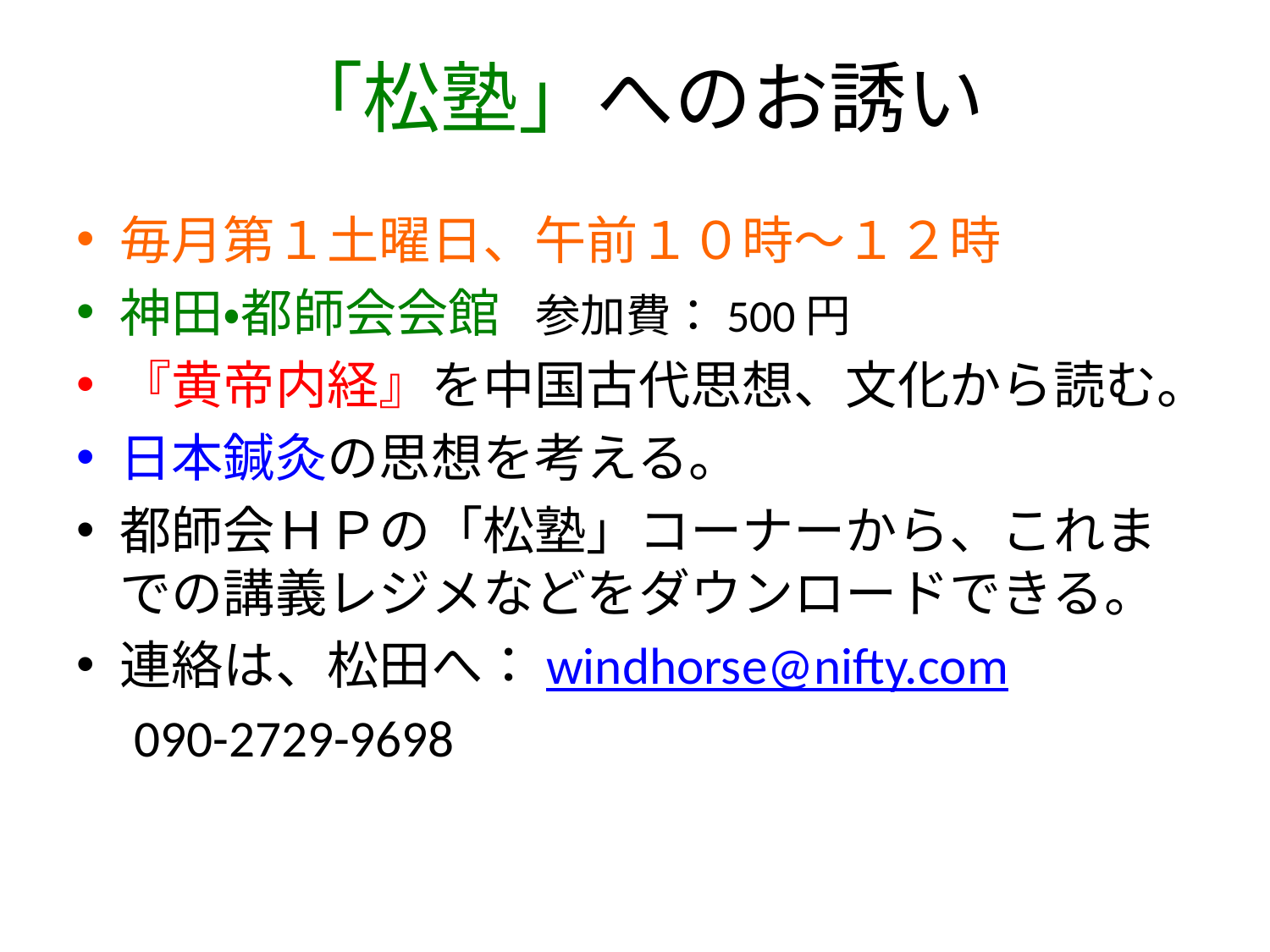

# 「松塾」へのお誘い
毎月第１土曜日、午前１０時〜１２時
神田・都師会会館   参加費：500円
『黄帝内経』を中国古代思想、文化から読む。
日本鍼灸の思想を考える。
都師会ＨＰの「松塾」コーナーから、これまでの講義レジメなどをダウンロードできる。
連絡は、松田へ：windhorse@nifty.com
     090-2729-9698